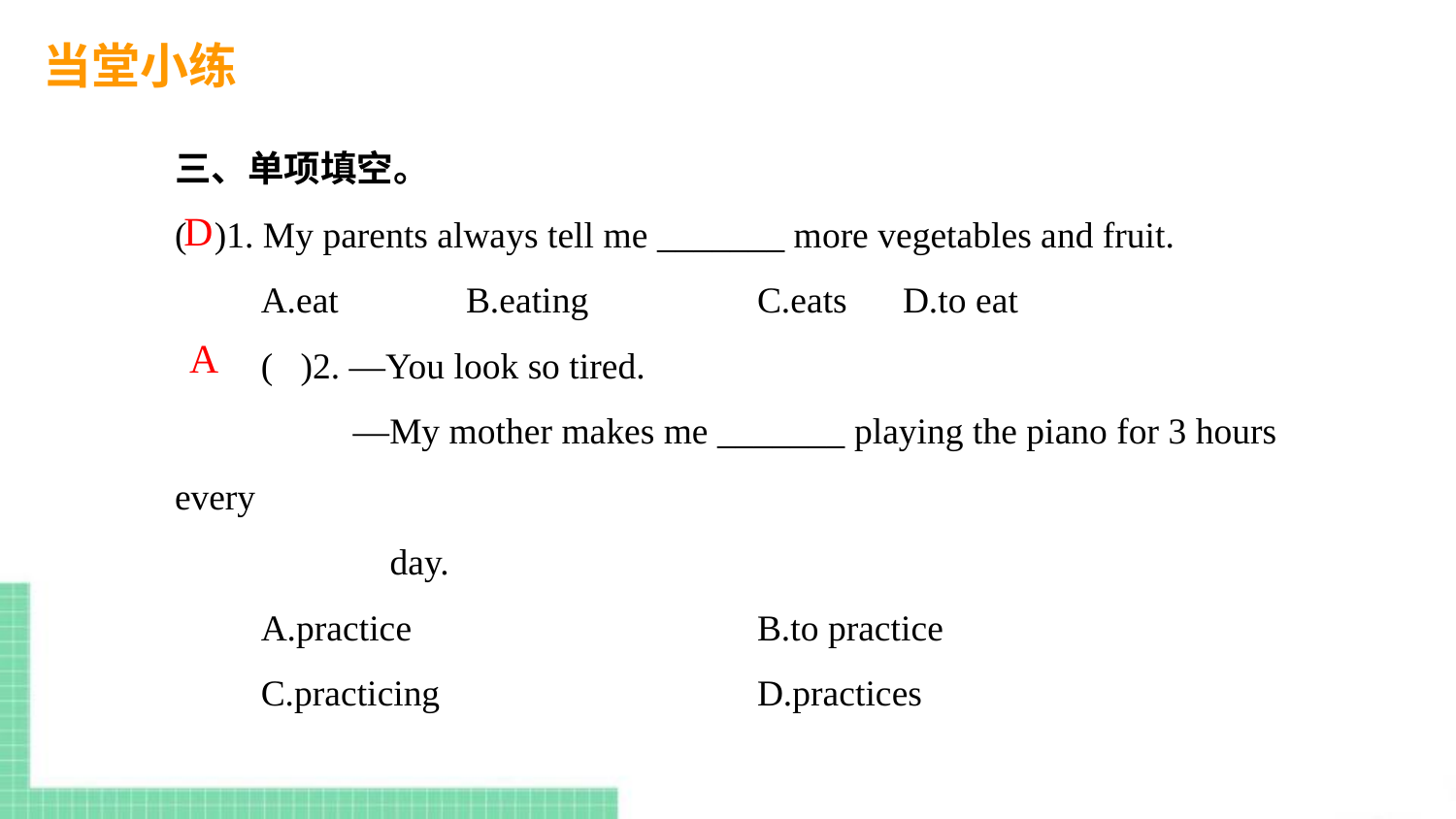

当堂小练
三、单项填空。
(   )1. My parents always tell me _______ more vegetables and fruit.
A.eat     	B.eating     	C.eats     	D.to eat
(   )2. —You look so tired.
          —My mother makes me _______ playing the piano for 3 hours every
              day.
A.practice     			B.to practice
C.practicing     		D.practices
D
A